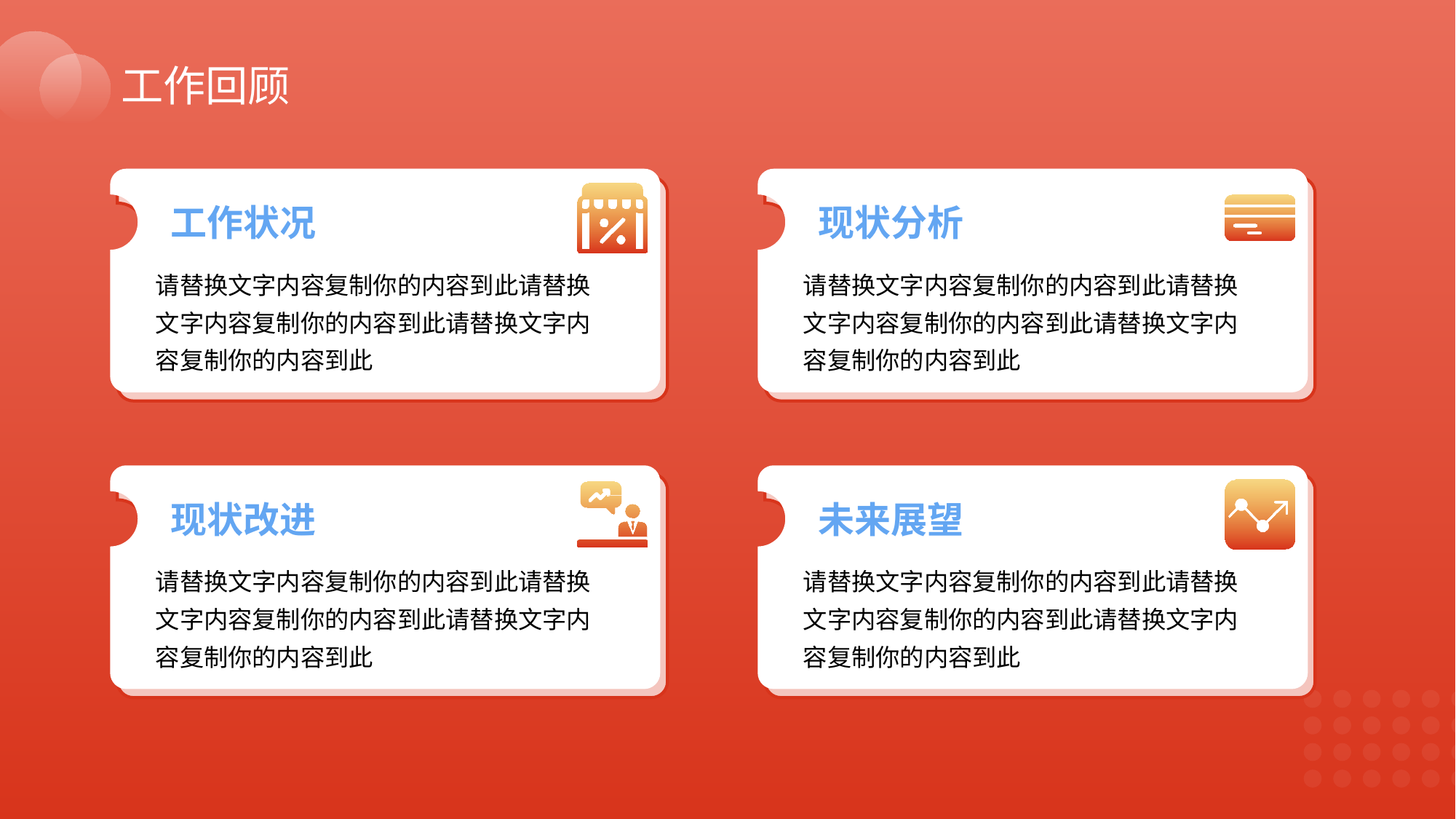

工作回顾

工作状况
现状分析

请替换文字内容复制你的内容到此请替换文字内容复制你的内容到此请替换文字内容复制你的内容到此
请替换文字内容复制你的内容到此请替换文字内容复制你的内容到此请替换文字内容复制你的内容到此

现状改进
未来展望
请替换文字内容复制你的内容到此请替换文字内容复制你的内容到此请替换文字内容复制你的内容到此
请替换文字内容复制你的内容到此请替换文字内容复制你的内容到此请替换文字内容复制你的内容到此